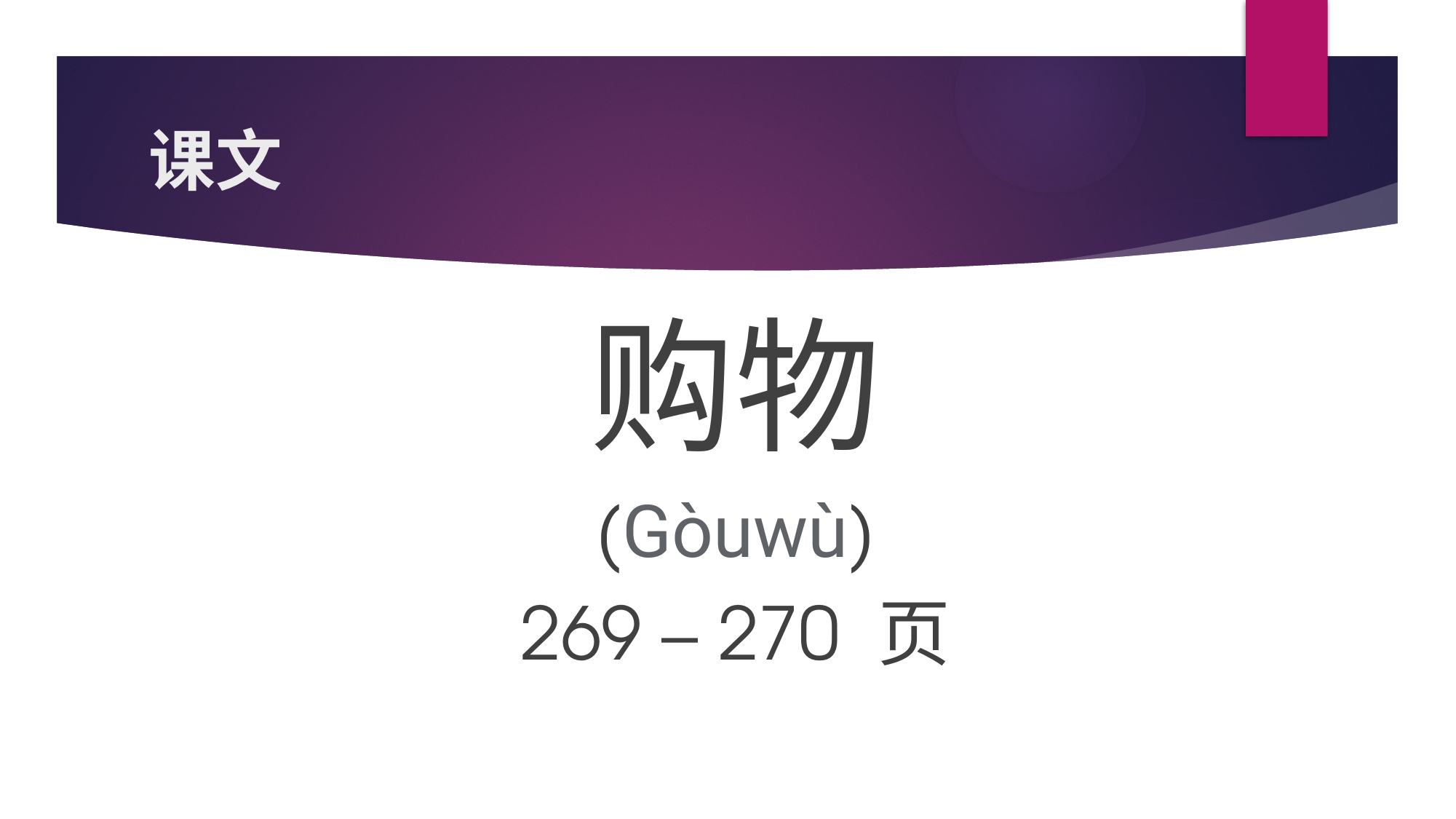

# 课文
购物
(Gòuwù)
269 – 270 页